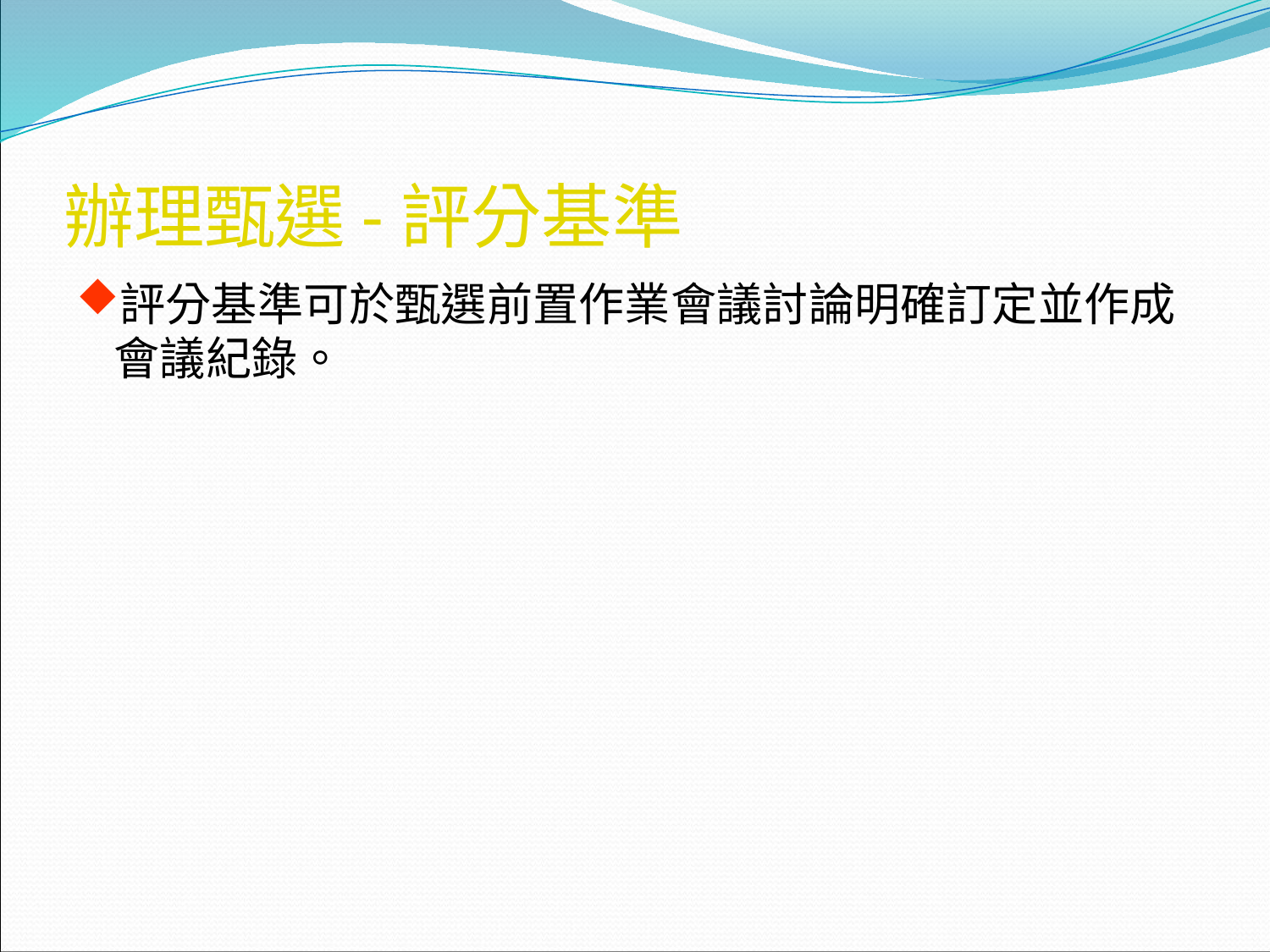

# 辦理甄選-評分基準
評分基準可於甄選前置作業會議討論明確訂定並作成會議紀錄。